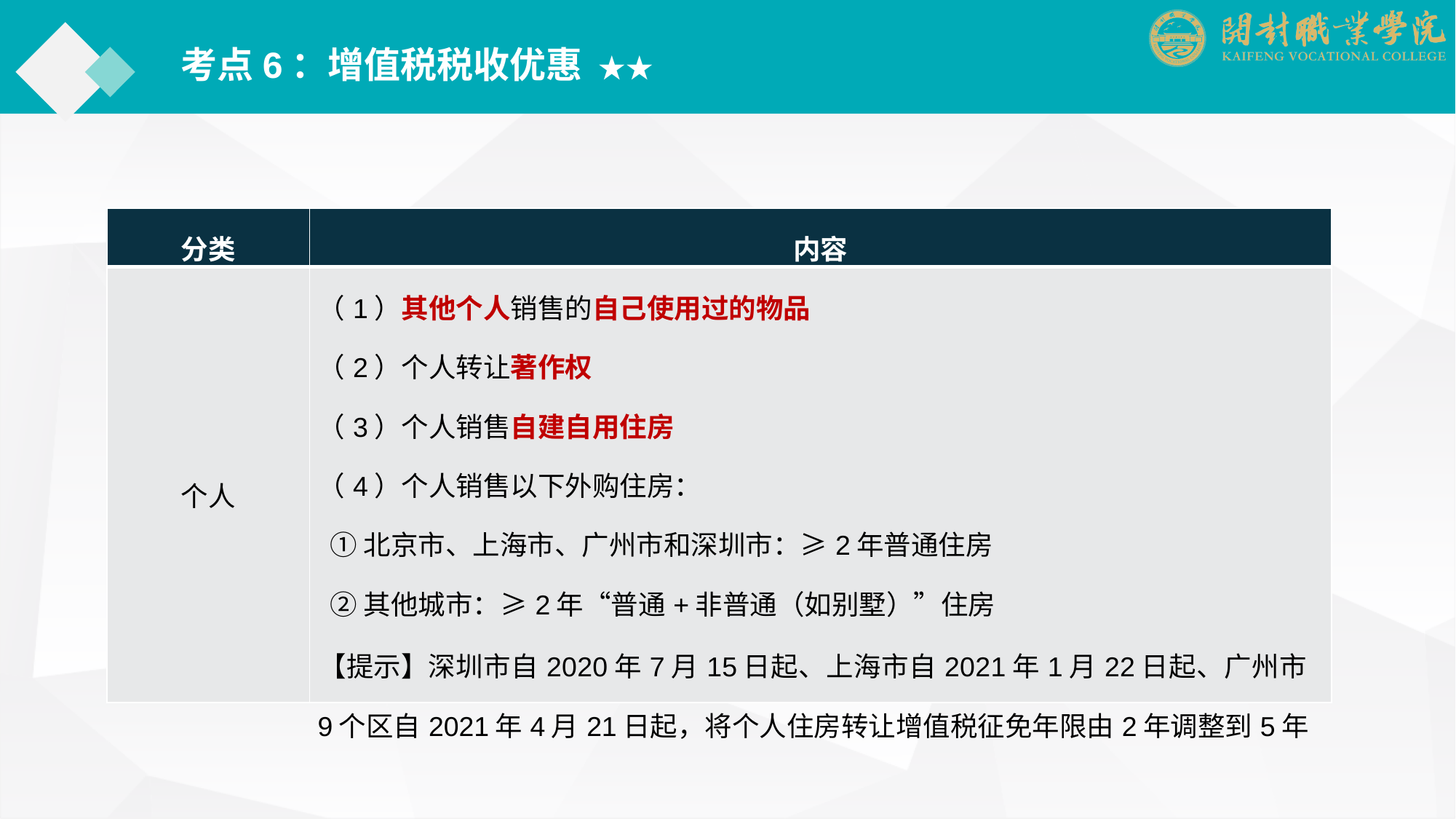

考点6：增值税税收优惠  ★★
| 分类 | 内容 |
| --- | --- |
| 个人 | （1）其他个人销售的自己使用过的物品 （2）个人转让著作权 （3）个人销售自建自用住房 （4）个人销售以下外购住房： ① 北京市、上海市、广州市和深圳市：≥2年普通住房 ② 其他城市：≥2年“普通+非普通（如别墅）”住房 【提示】深圳市自2020年7月15日起、上海市自2021年1月22日起、广州市9个区自2021年4月21日起，将个人住房转让增值税征免年限由2年调整到5年 |